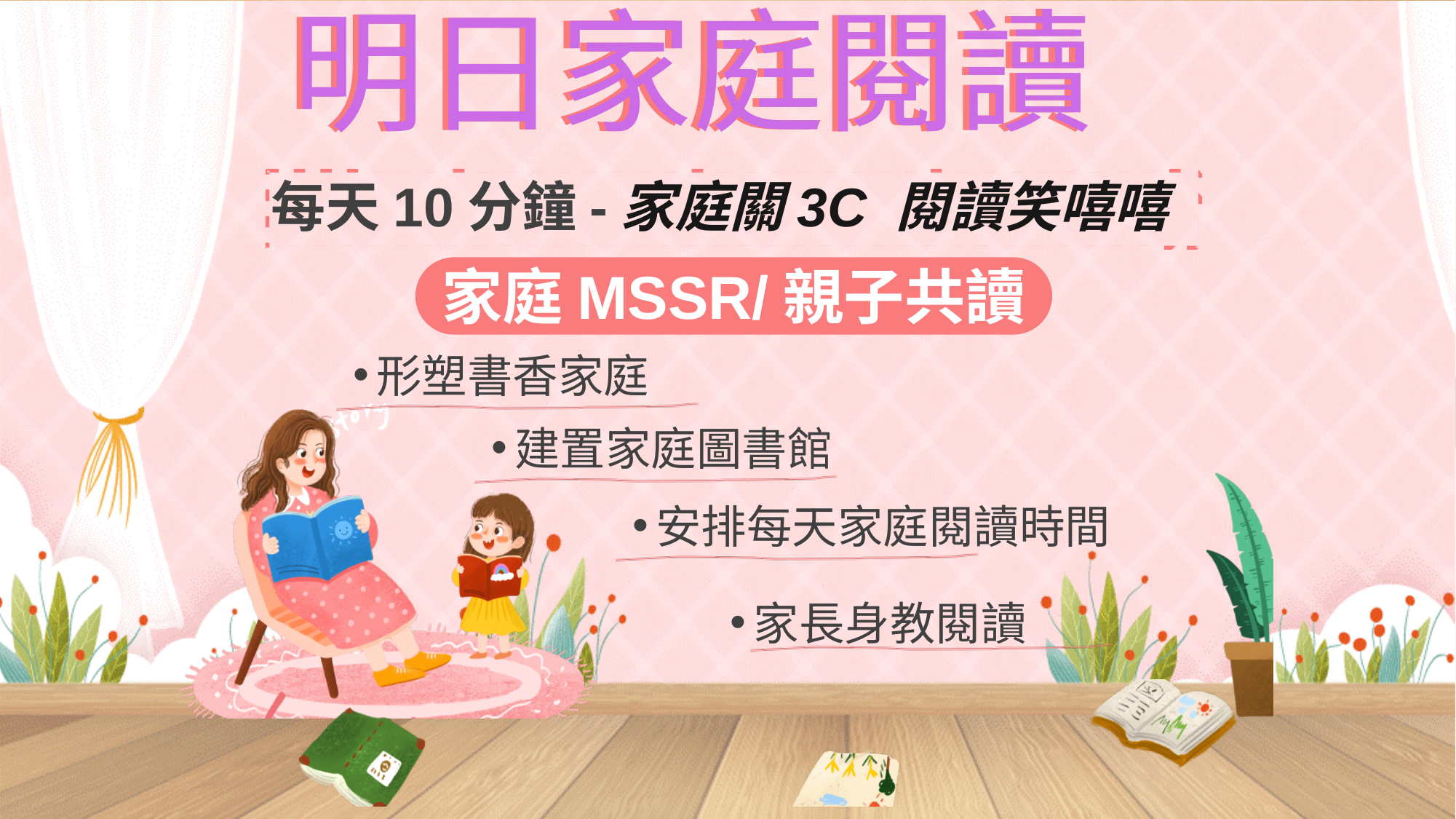

明日家庭閱讀
明日家庭閱讀

每天10分鐘-家庭關3C 閱讀笑嘻嘻

家庭MSSR/親子共讀
形塑書香家庭

建置家庭圖書館

安排每天家庭閱讀時間

家長身教閱讀